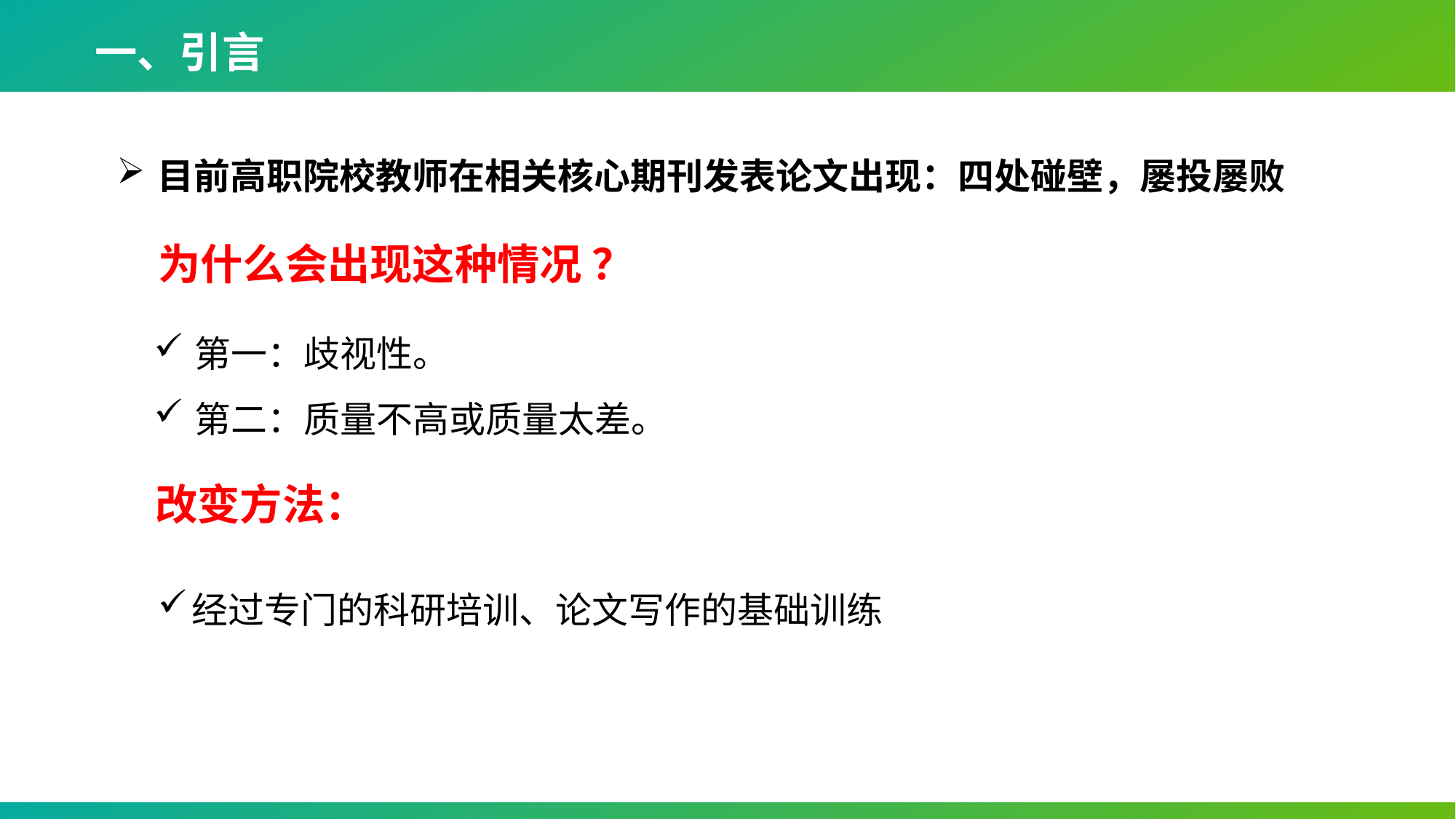

一、引言
目前高职院校教师在相关核心期刊发表论文出现：四处碰壁，屡投屡败
为什么会出现这种情况 ？
第一：歧视性。
第二：质量不高或质量太差。
改变方法：
经过专门的科研培训、论文写作的基础训练